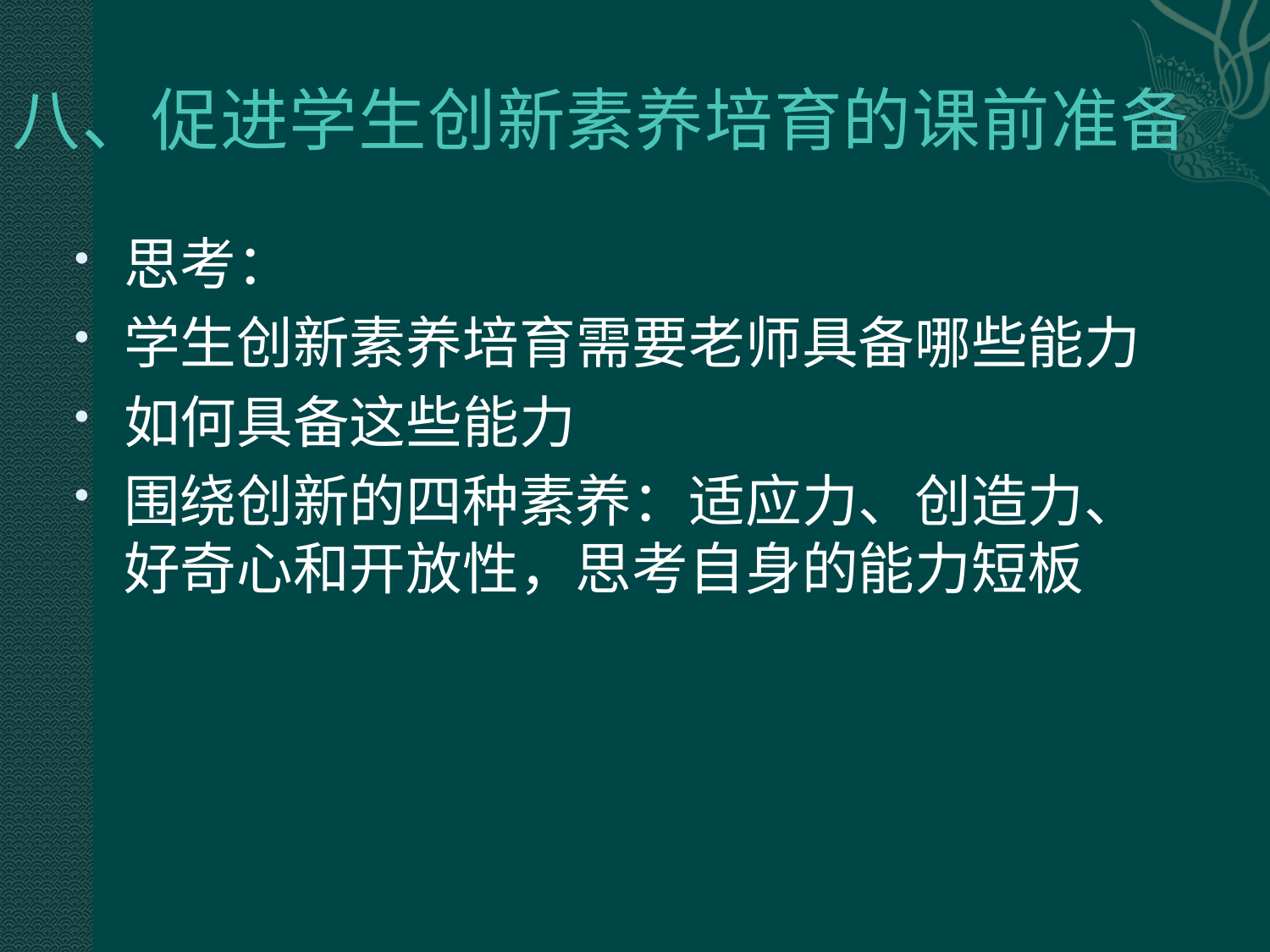

# 八、促进学生创新素养培育的课前准备
思考：
学生创新素养培育需要老师具备哪些能力
如何具备这些能力
围绕创新的四种素养：适应力、创造力、好奇心和开放性，思考自身的能力短板